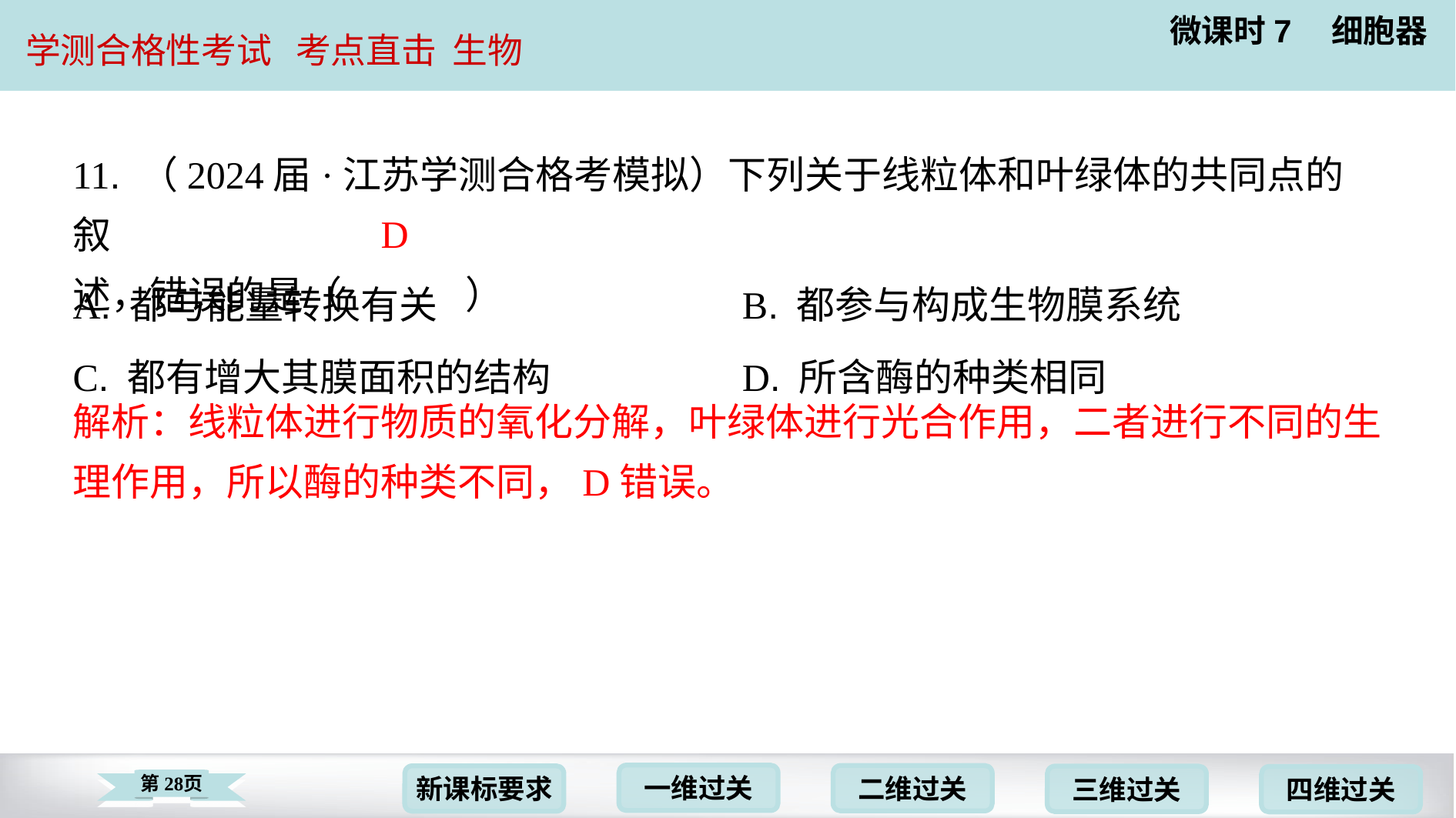

11. （2024届·江苏学测合格考模拟）下列关于线粒体和叶绿体的共同点的叙
述，错误的是（　D　）
D
| A. 都与能量转换有关 | B. 都参与构成生物膜系统 |
| --- | --- |
| C. 都有增大其膜面积的结构 | D. 所含酶的种类相同 |
解析：线粒体进行物质的氧化分解，叶绿体进行光合作用，二者进行不同的生
理作用，所以酶的种类不同，D错误。